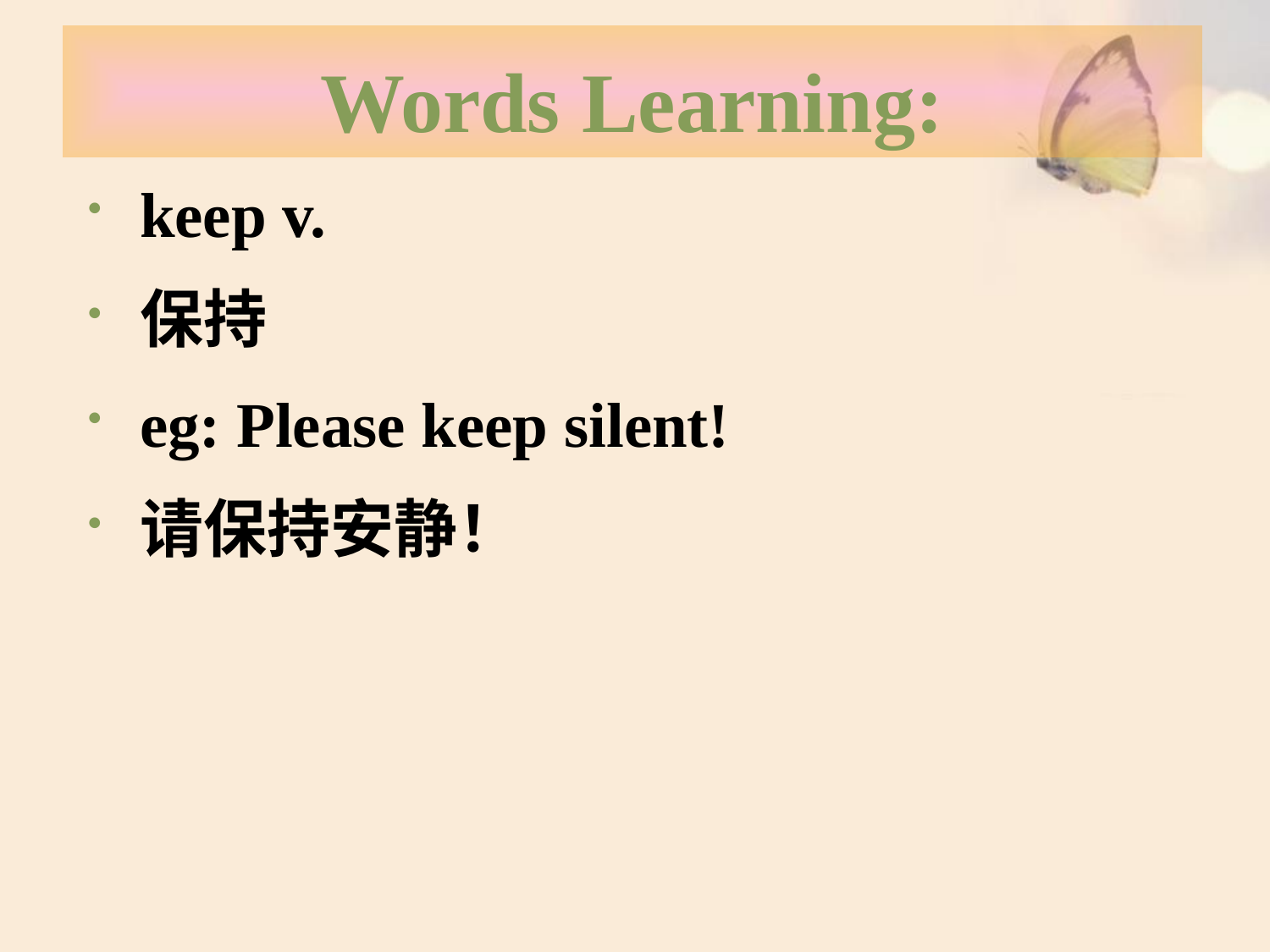

# Words Learning:
keep v.
保持
eg: Please keep silent!
请保持安静！